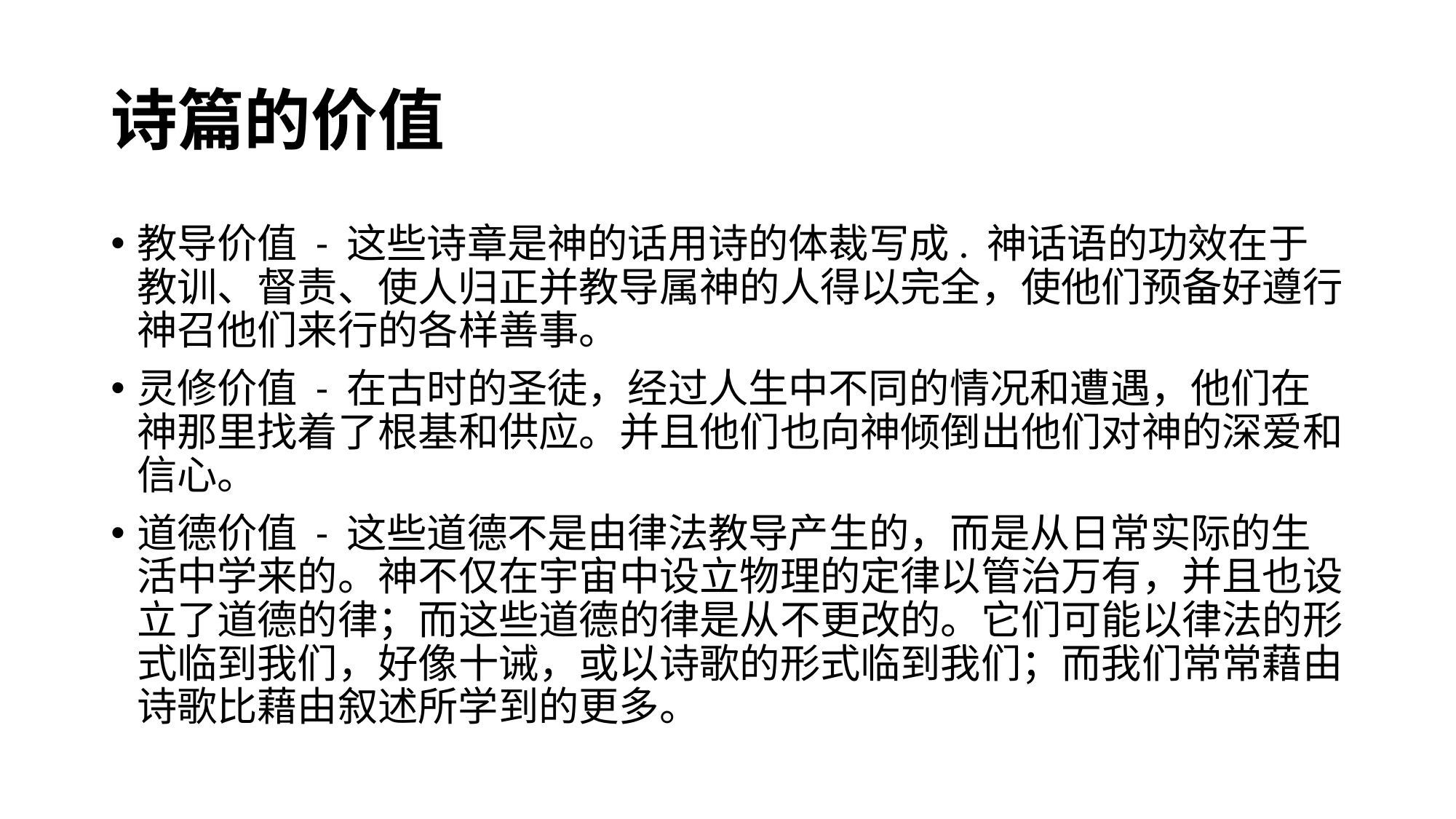

# 诗篇的价值
教导价值 - 这些诗章是神的话用诗的体裁写成. 神话语的功效在于教训、督责、使人归正并教导属神的人得以完全，使他们预备好遵行神召他们来行的各样善事。
灵修价值 - 在古时的圣徒，经过人生中不同的情况和遭遇，他们在神那里找着了根基和供应。并且他们也向神倾倒出他们对神的深爱和信心。
道德价值 - 这些道德不是由律法教导产生的，而是从日常实际的生活中学来的。神不仅在宇宙中设立物理的定律以管治万有，并且也设立了道德的律；而这些道德的律是从不更改的。它们可能以律法的形式临到我们，好像十诫，或以诗歌的形式临到我们；而我们常常藉由诗歌比藉由叙述所学到的更多。